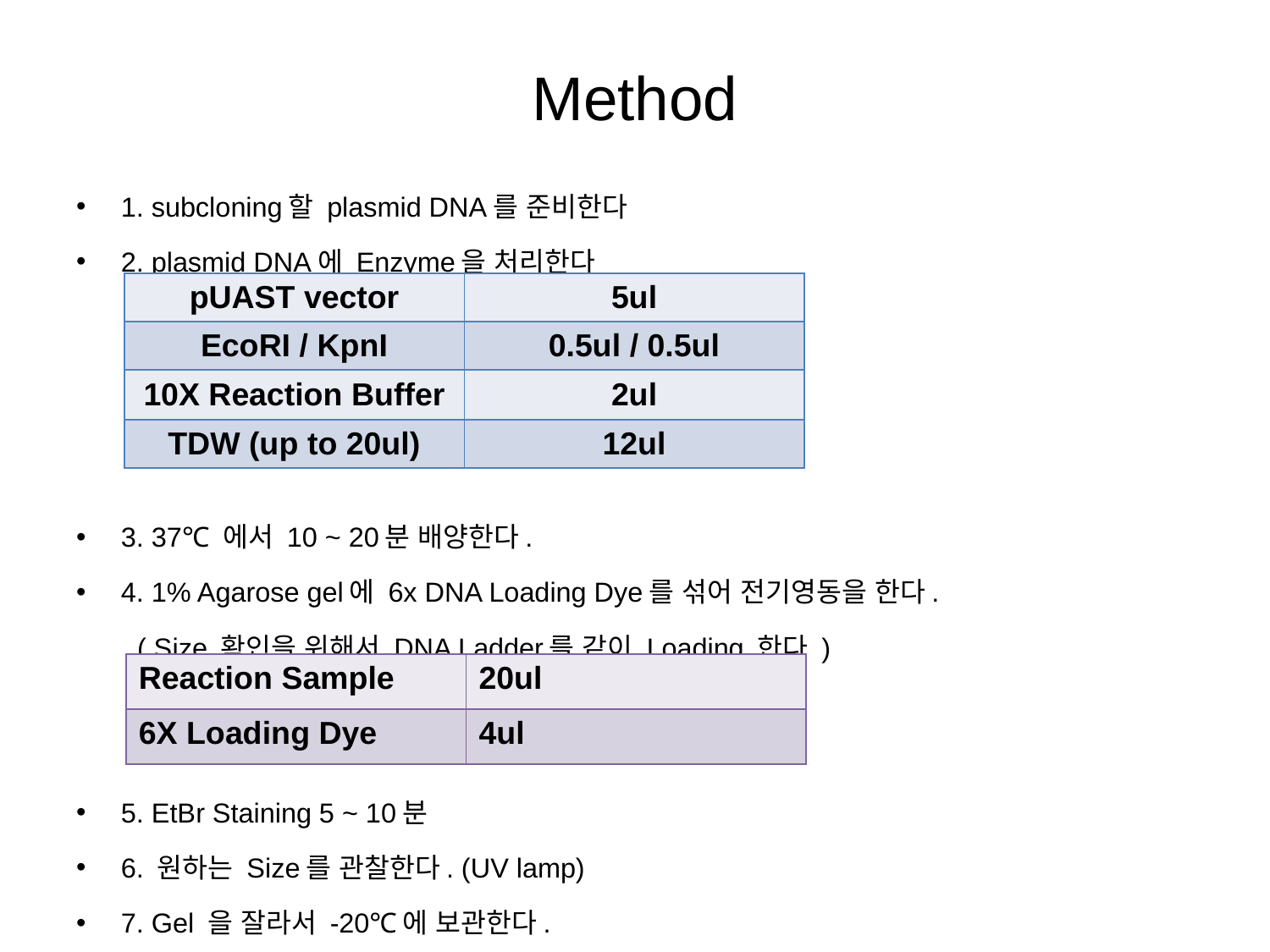

# Method
1. subcloning할 plasmid DNA를 준비한다
2. plasmid DNA에 Enzyme을 처리한다

3. 37℃ 에서 10 ~ 20분 배양한다.
4. 1% Agarose gel에 6x DNA Loading Dye를 섞어 전기영동을 한다.
        ( Size 확인을 위해서 DNA Ladder를 같이 Loading 한다 )

5. EtBr Staining 5 ~ 10분
6. 원하는 Size를 관찰한다. (UV lamp)
7. Gel 을 잘라서 -20℃에 보관한다.

| pUAST vector | 5ul |
| --- | --- |
| EcoRI / KpnI | 0.5ul / 0.5ul |
| 10X Reaction Buffer | 2ul |
| TDW (up to 20ul) | 12ul |
| Reaction Sample | 20ul |
| --- | --- |
| 6X Loading Dye | 4ul |